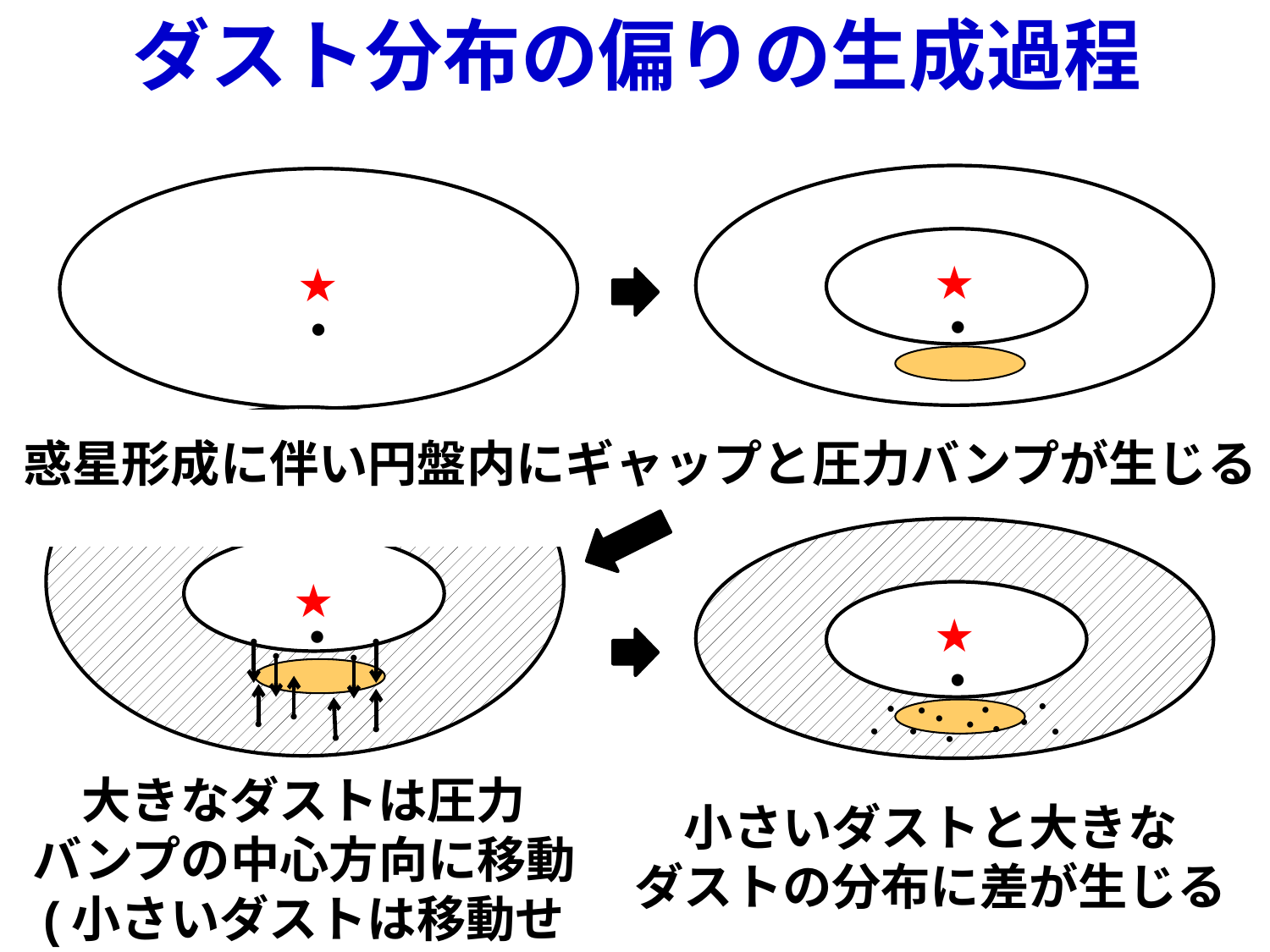

ダスト分布の偏りの生成過程

★
●

★
●

★
●
●
●
●
●

●
●
●
●

大きなダストは圧力
バンプの中心方向に移動
(小さいダストは移動せず)
惑星形成に伴い円盤内にギャップと圧力バンプが生じる

★
●
●
●
●
●

●
●
●
●
●
●
●
●

小さいダストと大きな
ダストの分布に差が生じる